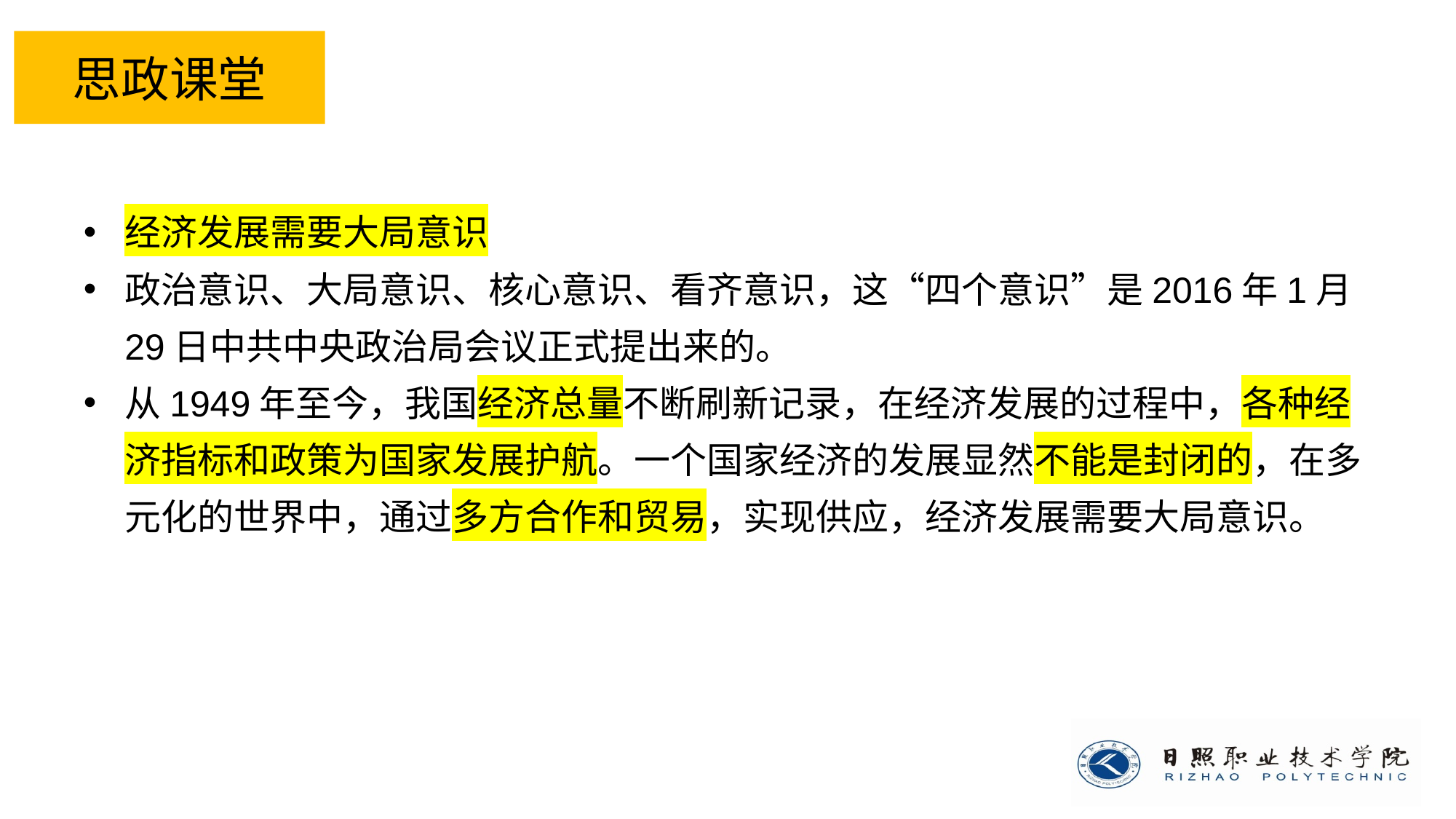

# 思政课堂
经济发展需要大局意识
政治意识、大局意识、核心意识、看齐意识，这“四个意识”是2016年1月29日中共中央政治局会议正式提出来的。
从1949年至今，我国经济总量不断刷新记录，在经济发展的过程中，各种经济指标和政策为国家发展护航。一个国家经济的发展显然不能是封闭的，在多元化的世界中，通过多方合作和贸易，实现供应，经济发展需要大局意识。